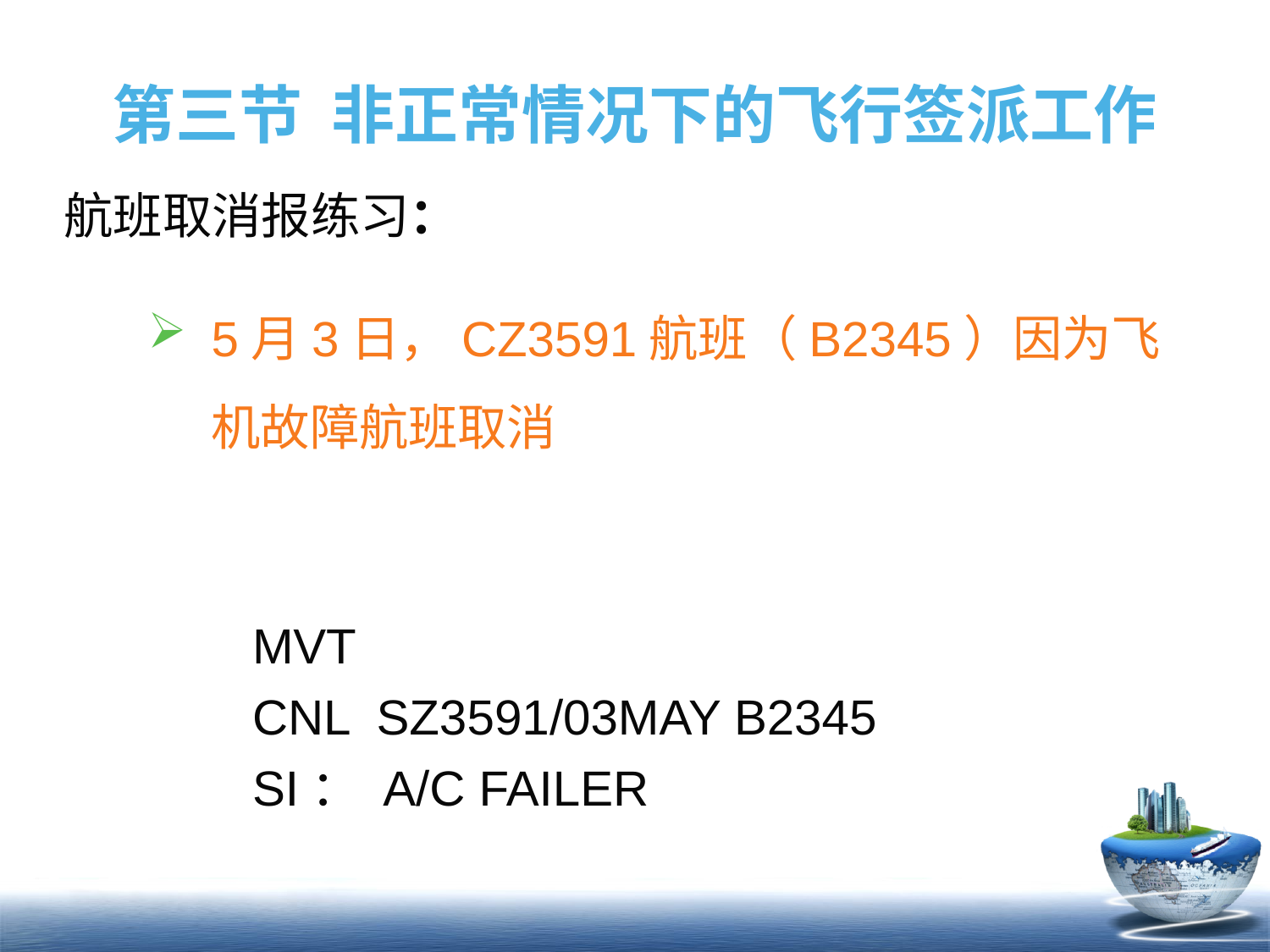

# 第三节  非正常情况下的飞行签派工作
航班取消报练习：
5月3日，CZ3591航班（B2345）因为飞机故障航班取消
MVT
CNL  SZ3591/03MAY B2345
SI： A/C FAILER